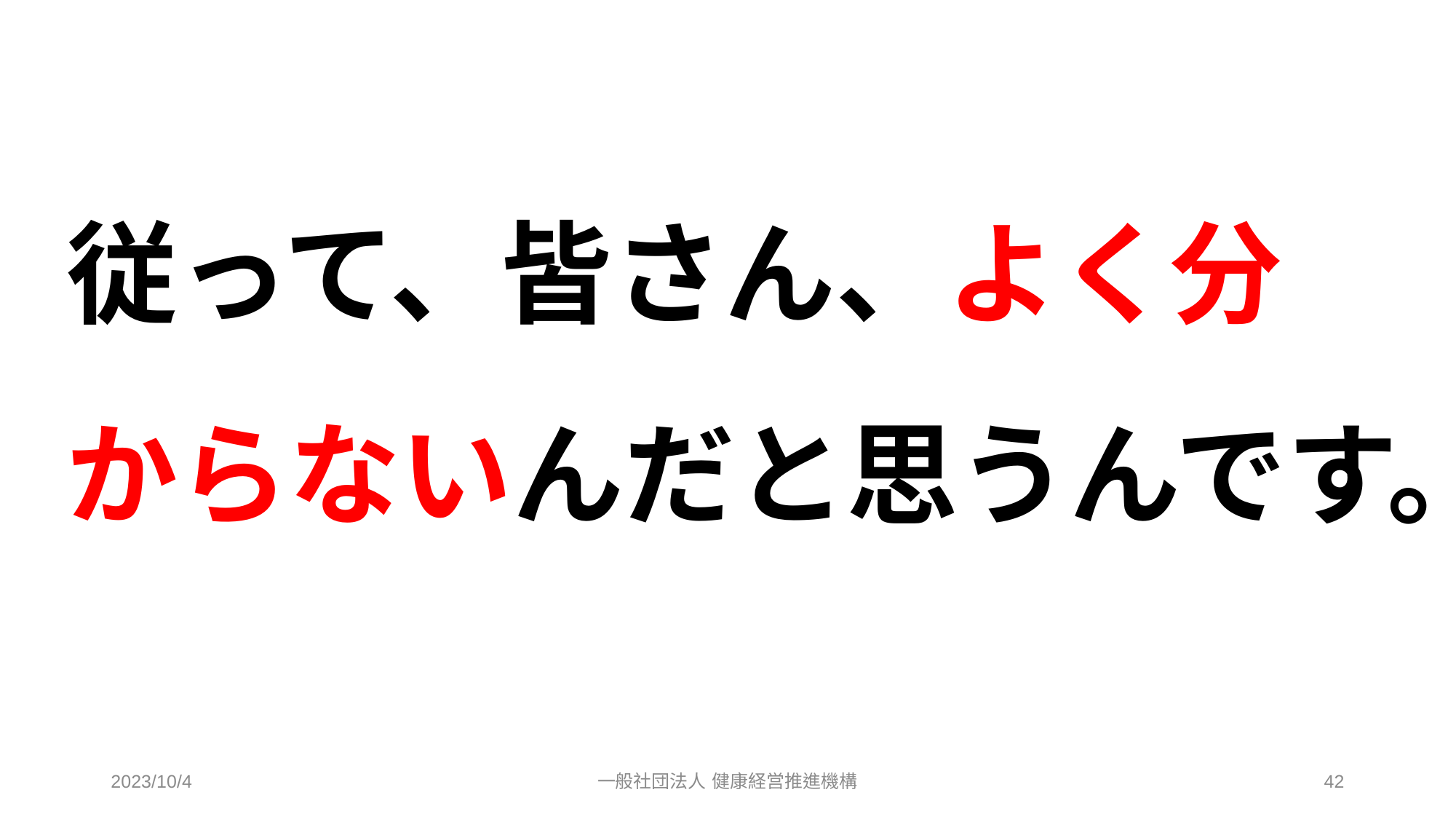

#
従って、皆さん、よく分からないんだと思うんです。
2023/10/4
一般社団法人 健康経営推進機構
42